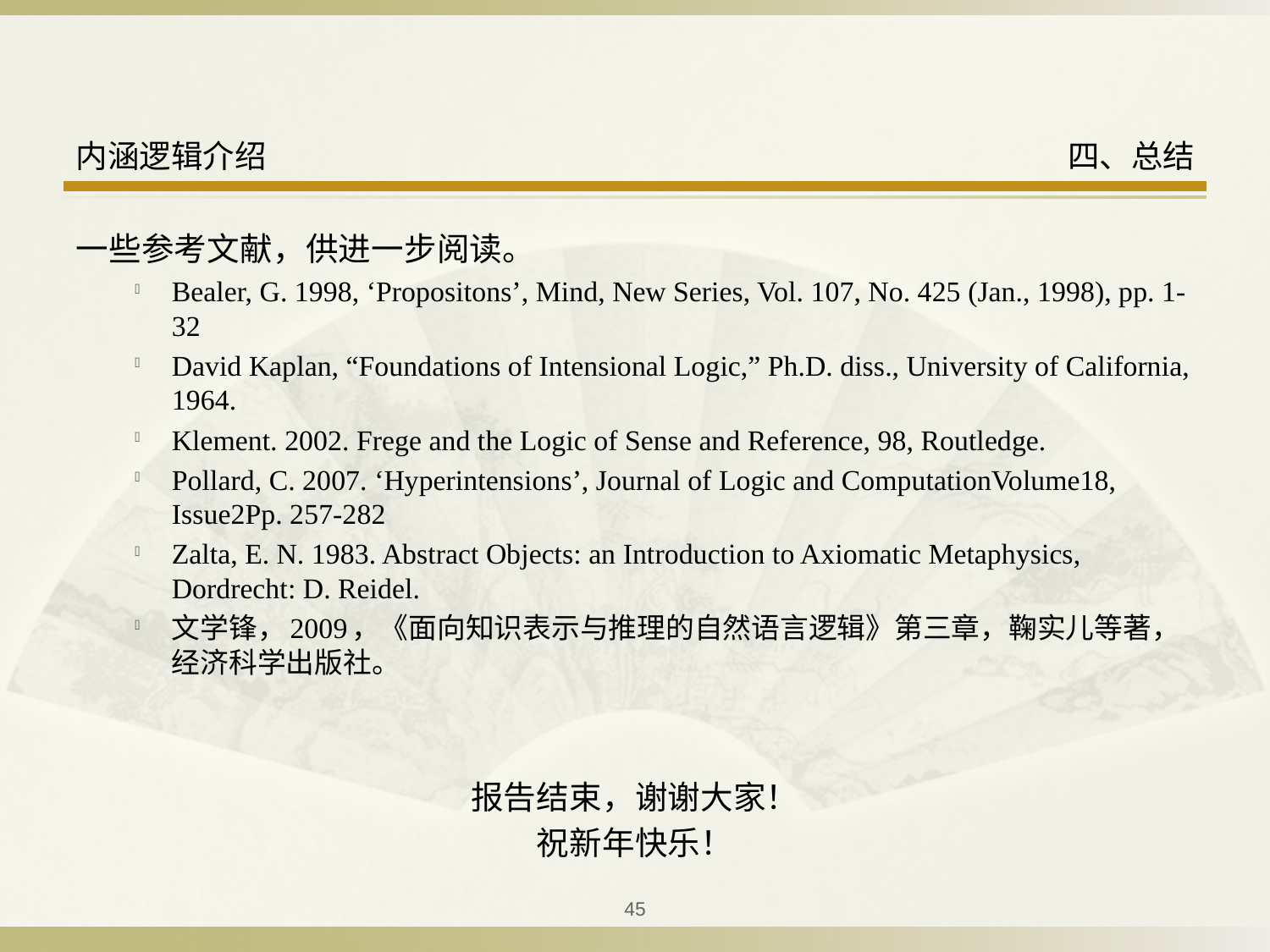

一些参考文献，供进一步阅读。
Bealer, G. 1998, ‘Propositons’, Mind, New Series, Vol. 107, No. 425 (Jan., 1998), pp. 1-32
David Kaplan, “Foundations of Intensional Logic,” Ph.D. diss., University of California, 1964.
Klement. 2002. Frege and the Logic of Sense and Reference, 98, Routledge.
Pollard, C. 2007. ‘Hyperintensions’, Journal of Logic and ComputationVolume18, Issue2Pp. 257-282
Zalta, E. N. 1983. Abstract Objects: an Introduction to Axiomatic Metaphysics, Dordrecht: D. Reidel.
文学锋，2009，《面向知识表示与推理的自然语言逻辑》第三章，鞠实儿等著，经济科学出版社。

报告结束，谢谢大家！
祝新年快乐！
45